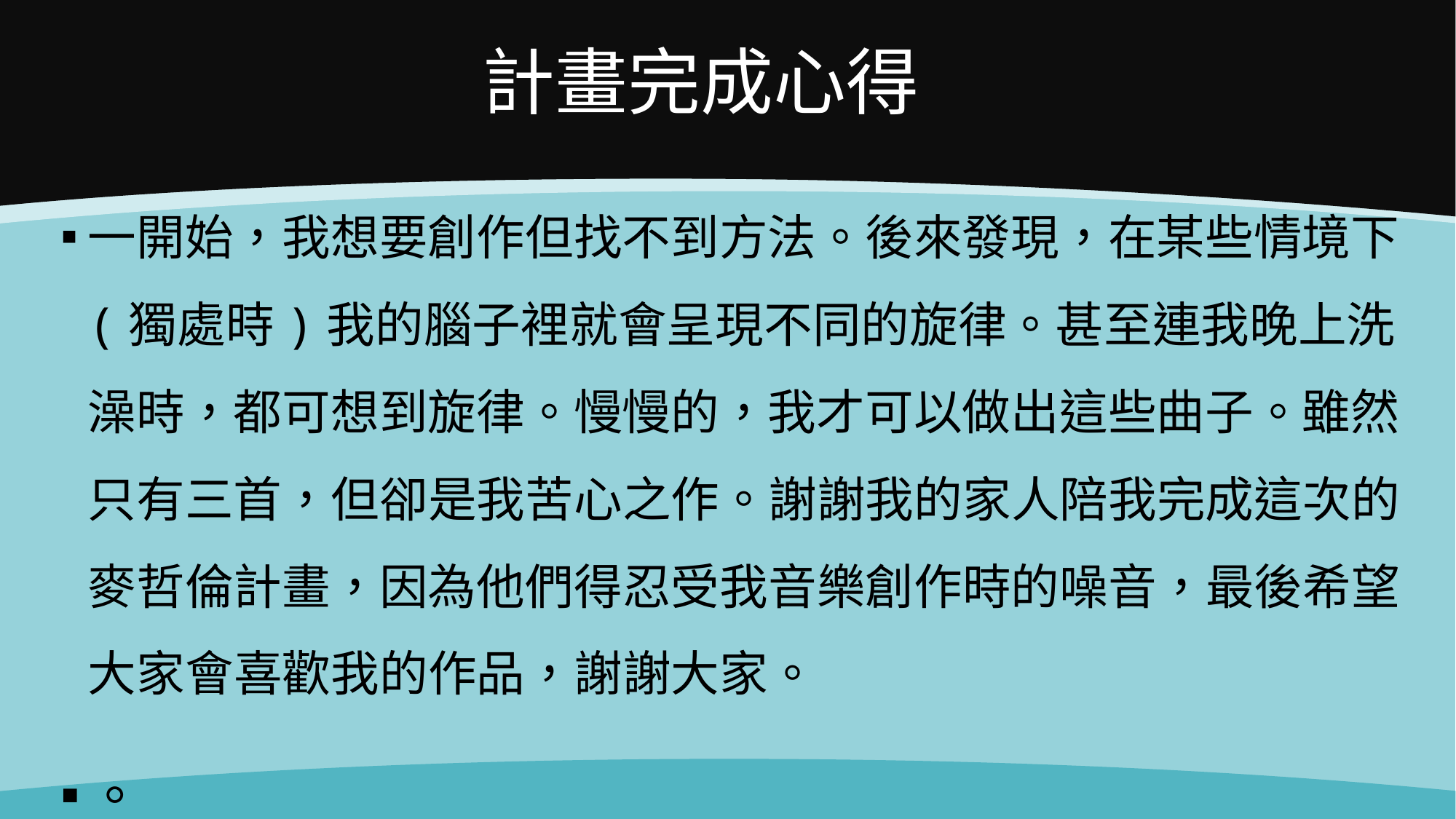

計畫完成心得
一開始，我想要創作但找不到方法。後來發現，在某些情境下(獨處時)我的腦子裡就會呈現不同的旋律。甚至連我晚上洗澡時，都可想到旋律。慢慢的，我才可以做出這些曲子。雖然只有三首，但卻是我苦心之作。謝謝我的家人陪我完成這次的麥哲倫計畫，因為他們得忍受我音樂創作時的噪音，最後希望大家會喜歡我的作品，謝謝大家。
。